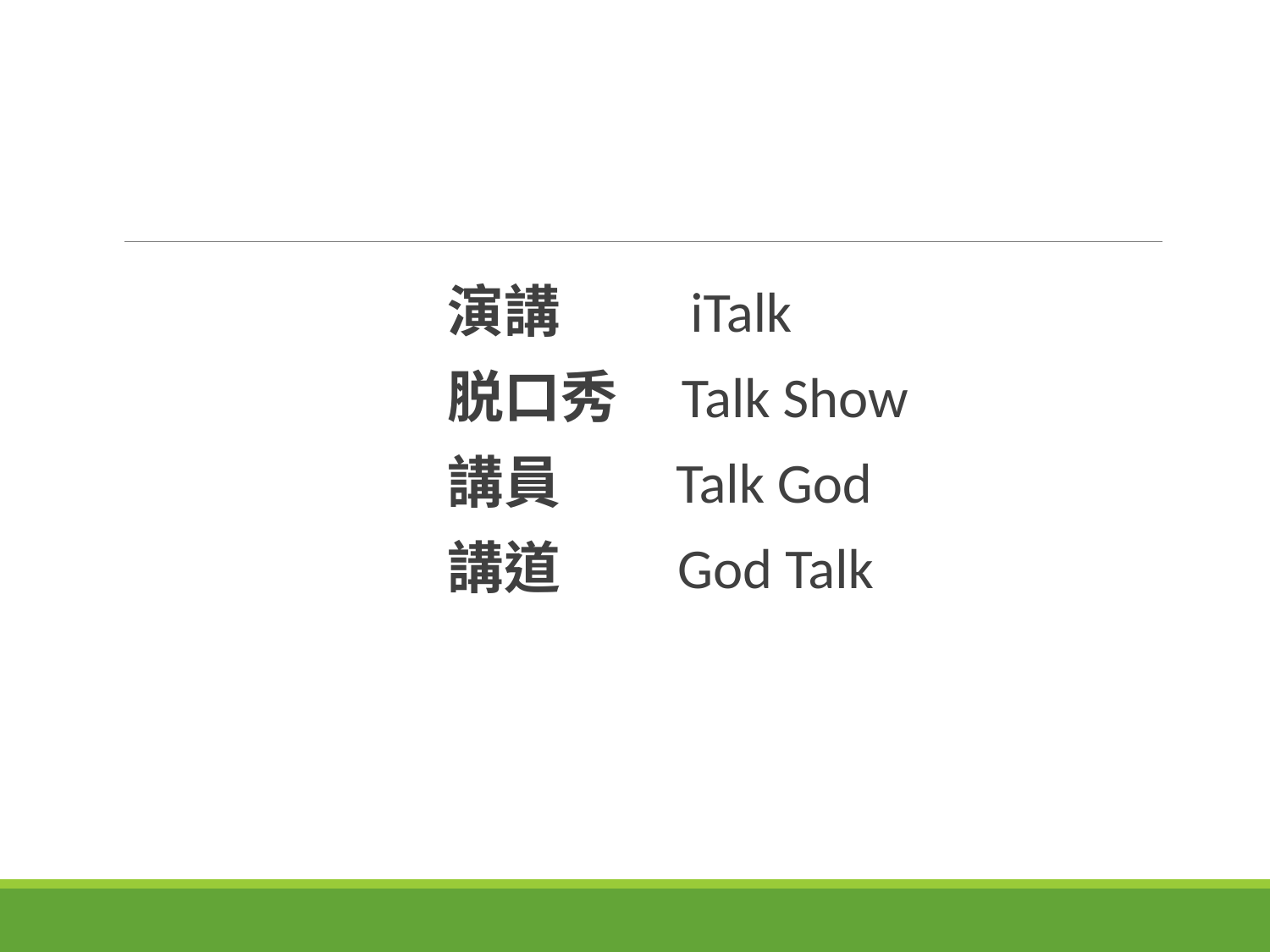

演講         iTalk
脱口秀    Talk Show
講員        Talk God
講道        God Talk